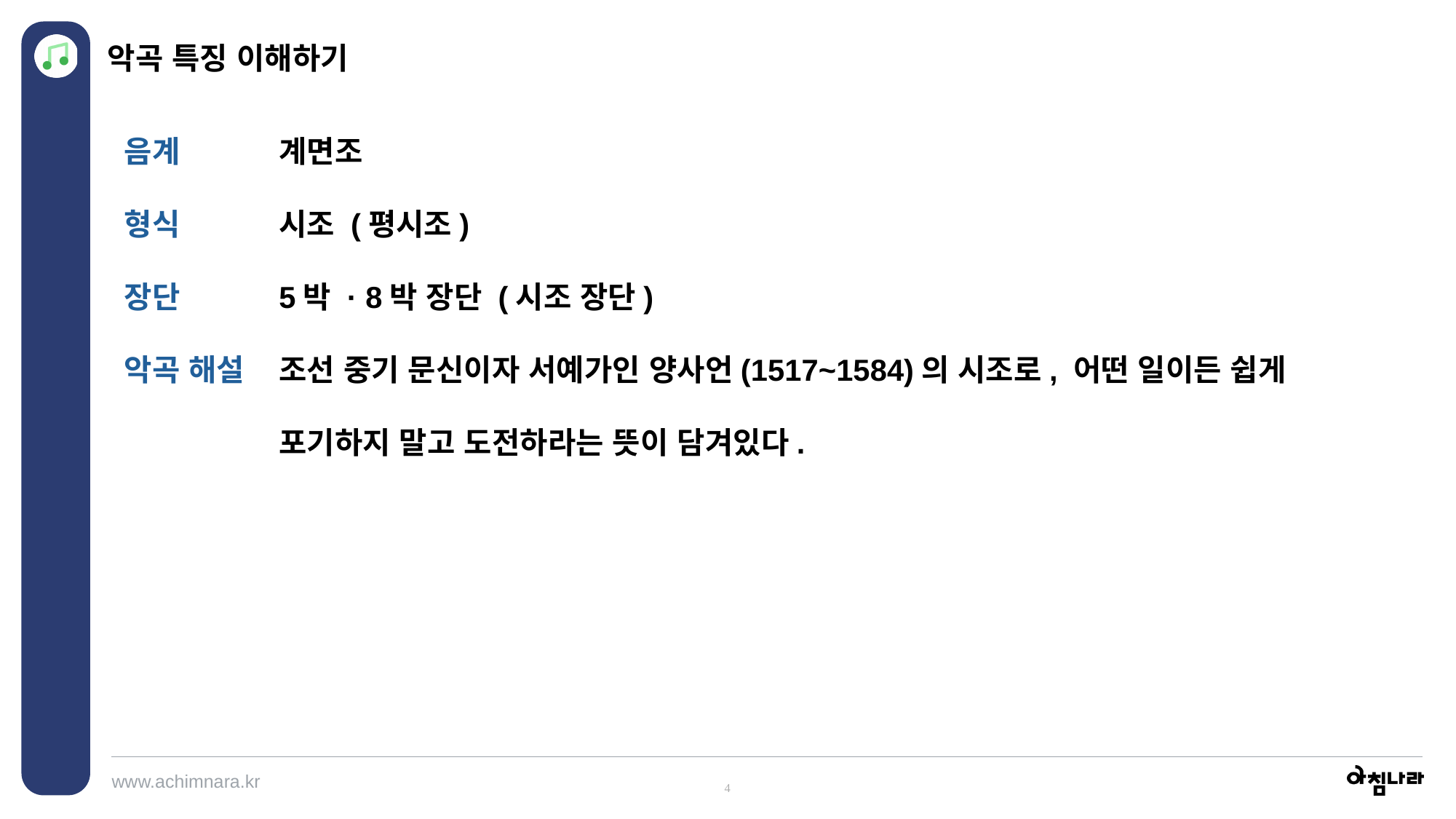

악곡 특징 이해하기
음계
형식
장단
악곡 해설
계면조
시조 (평시조)
5박 · 8박 장단 (시조 장단)
조선 중기 문신이자 서예가인 양사언(1517~1584)의 시조로, 어떤 일이든 쉽게 포기하지 말고 도전하라는 뜻이 담겨있다.
4